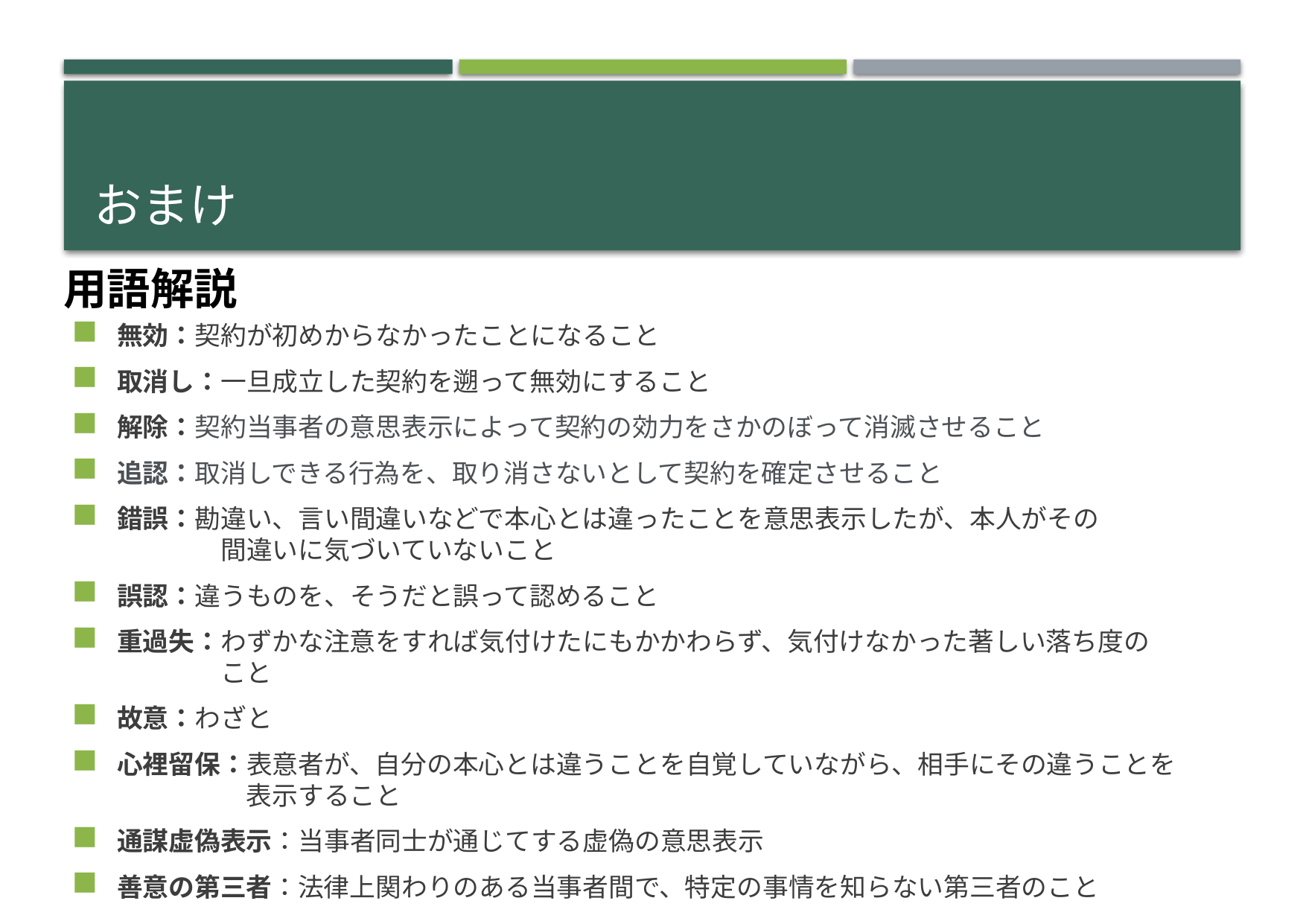

# おまけ
用語解説
無効：契約が初めからなかったことになること
取消し：一旦成立した契約を遡って無効にすること
解除：契約当事者の意思表示によって契約の効力をさかのぼって消滅させること
追認：取消しできる行為を、取り消さないとして契約を確定させること
錯誤：勘違い、言い間違いなどで本心とは違ったことを意思表示したが、本人がその
　　　　間違いに気づいていないこと
誤認：違うものを、そうだと誤って認めること
重過失：わずかな注意をすれば気付けたにもかかわらず、気付けなかった著しい落ち度の
　　　　こと
故意：わざと
心裡留保：表意者が、自分の本心とは違うことを自覚していながら、相手にその違うことを
　　　　　表示すること
通謀虚偽表示：当事者同士が通じてする虚偽の意思表示
善意の第三者：法律上関わりのある当事者間で、特定の事情を知らない第三者のこと